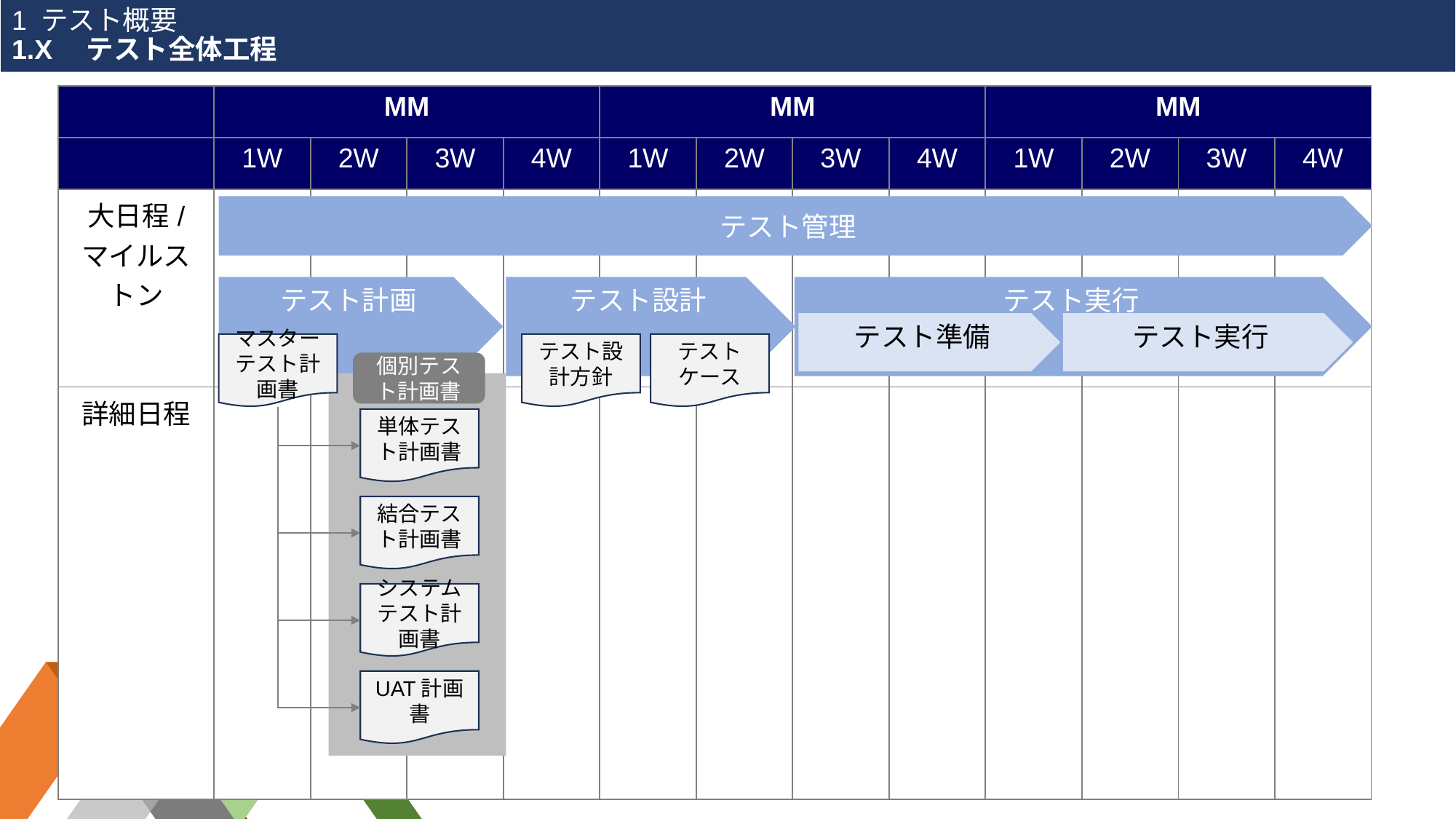

# 1 テスト概要 1.X　テスト全体工程
|  | MM |  |  |  | MM |  |  |  | MM |  |  |  |
| --- | --- | --- | --- | --- | --- | --- | --- | --- | --- | --- | --- | --- |
|  | 1W | 2W | 3W | 4W | 1W | 2W | 3W | 4W | 1W | 2W | 3W | 4W |
| 大日程/ マイルストン |  |  |  |  |  |  |  |  |  |  |  |  |
| 詳細日程 |  |  |  |  |  |  |  |  |  |  |  |  |
テスト管理
テスト計画
テスト設計
テスト実行
テスト準備
テスト実行
マスターテスト計画書
テスト設計方針
テストケース
個別テスト計画書

単体テスト計画書
結合テスト計画書
システムテスト計画書
UAT計画書